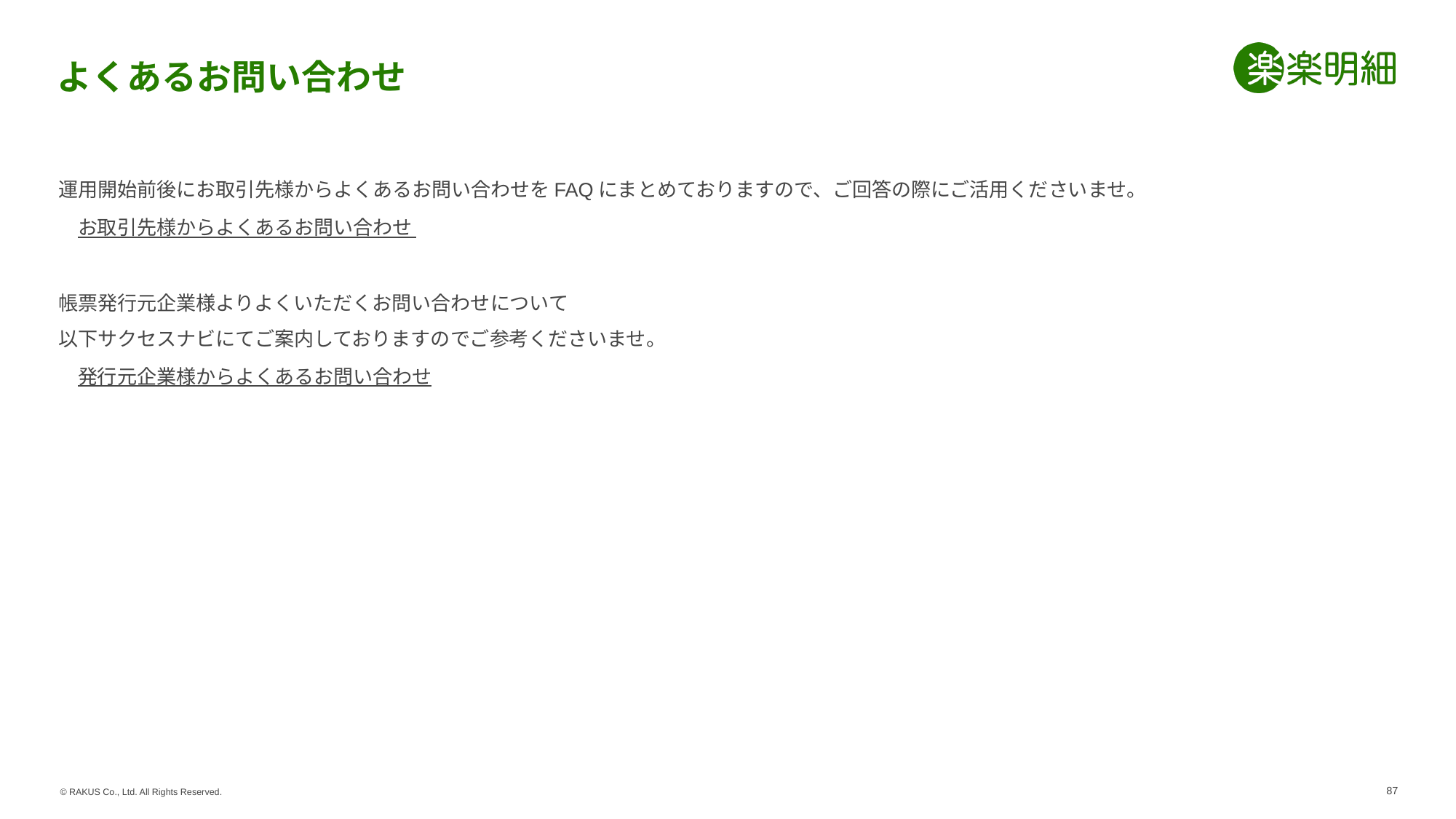

# よくあるお問い合わせ
運用開始前後にお取引先様からよくあるお問い合わせをFAQにまとめておりますので、ご回答の際にご活用くださいませ。
　お取引先様からよくあるお問い合わせ

帳票発行元企業様よりよくいただくお問い合わせについて
以下サクセスナビにてご案内しておりますのでご参考くださいませ。
　発行元企業様からよくあるお問い合わせ

87